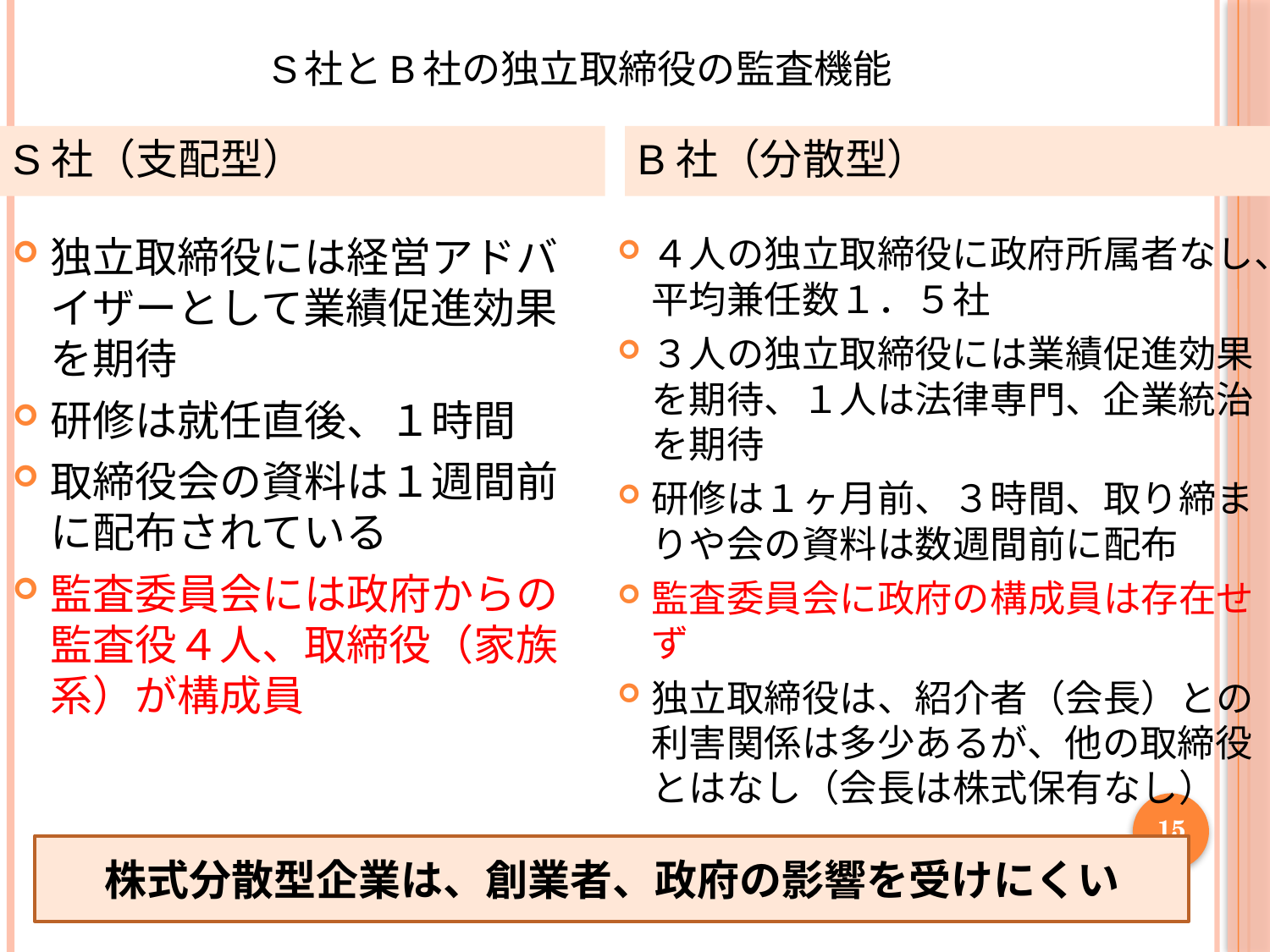

# S社とB社の独立取締役の監査機能
S社（支配型）
B社（分散型）
独立取締役には経営アドバイザーとして業績促進効果を期待
研修は就任直後、１時間
取締役会の資料は１週間前に配布されている
監査委員会には政府からの監査役４人、取締役（家族系）が構成員

４人の独立取締役に政府所属者なし、平均兼任数１．５社
３人の独立取締役には業績促進効果を期待、１人は法律専門、企業統治を期待
研修は１ヶ月前、３時間、取り締まりや会の資料は数週間前に配布
監査委員会に政府の構成員は存在せず
独立取締役は、紹介者（会長）との利害関係は多少あるが、他の取締役とはなし（会長は株式保有なし）

15
株式分散型企業は、創業者、政府の影響を受けにくい